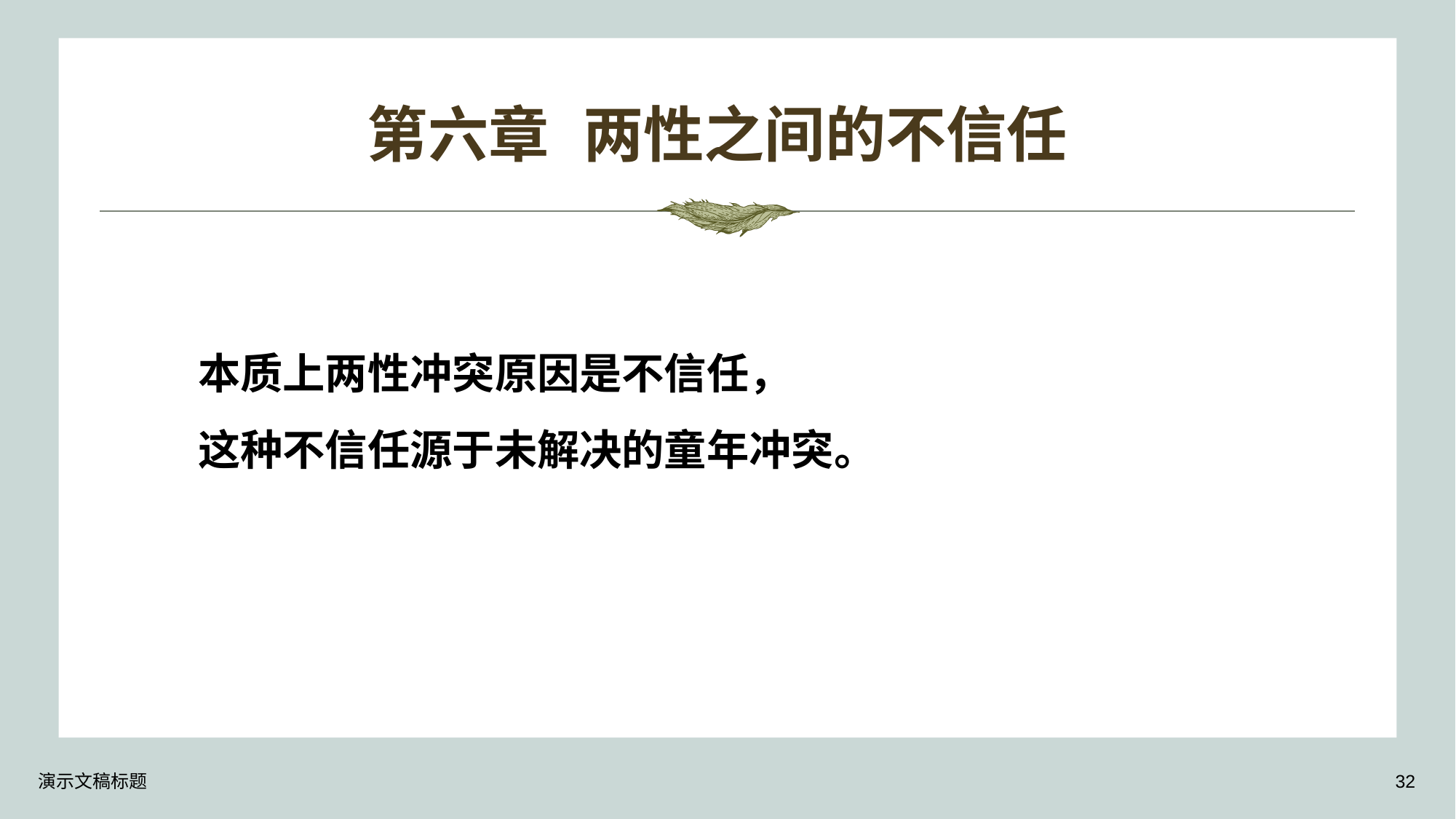

# 第六章  两性之间的不信任
本质上两性冲突原因是不信任，
这种不信任源于未解决的童年冲突。
演示文稿标题
32